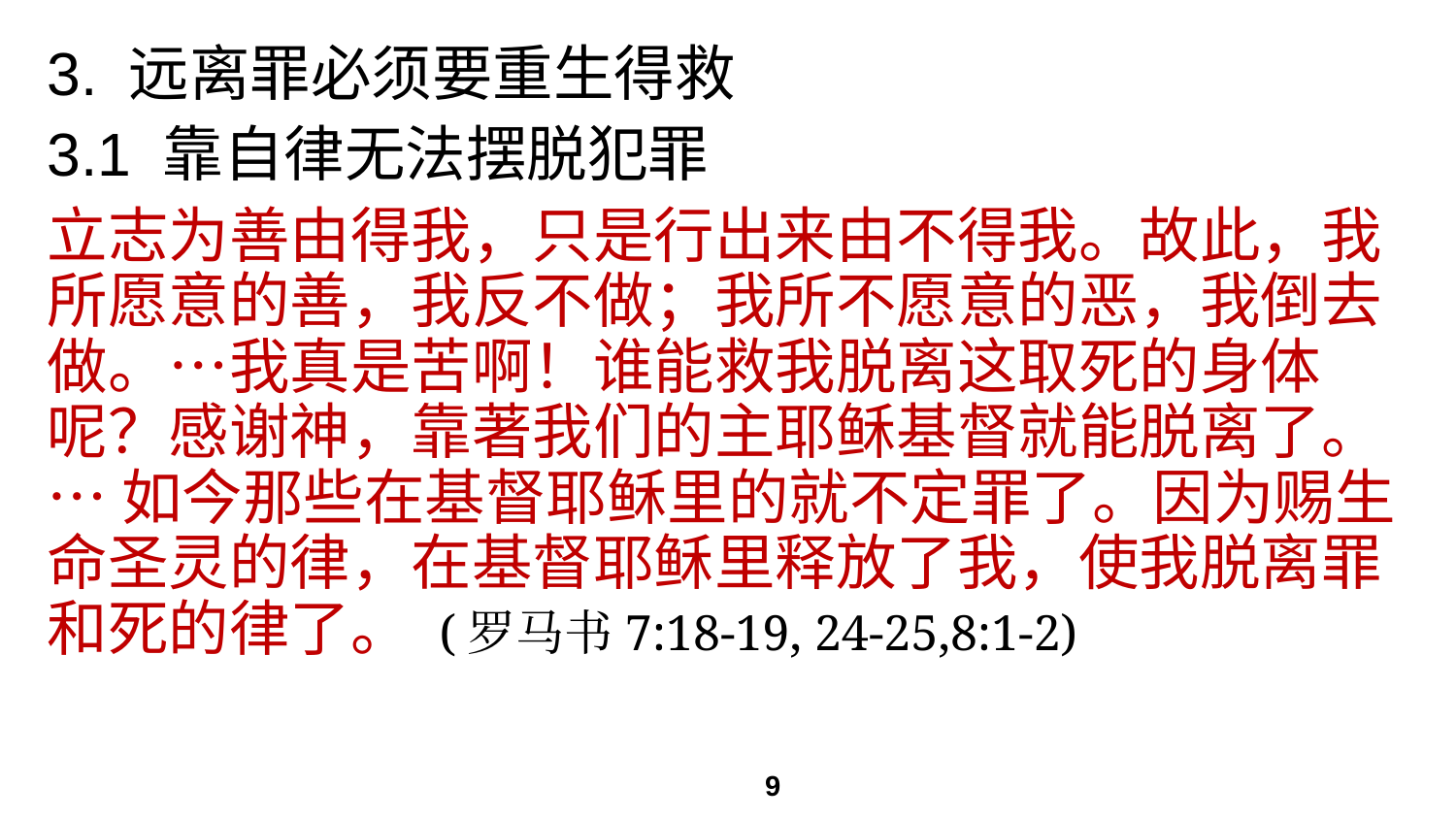

# 3. 远离罪必须要重生得救
3.1 靠自律无法摆脱犯罪
立志为善由得我，只是行出来由不得我。故此，我所愿意的善，我反不做；我所不愿意的恶，我倒去做。…我真是苦啊！谁能救我脱离这取死的身体呢？感谢神，靠著我们的主耶稣基督就能脱离了。… 如今那些在基督耶稣里的就不定罪了。因为赐生命圣灵的律，在基督耶稣里释放了我，使我脱离罪和死的律了。 (罗马书7:18-19, 24-25,8:1-2)
9